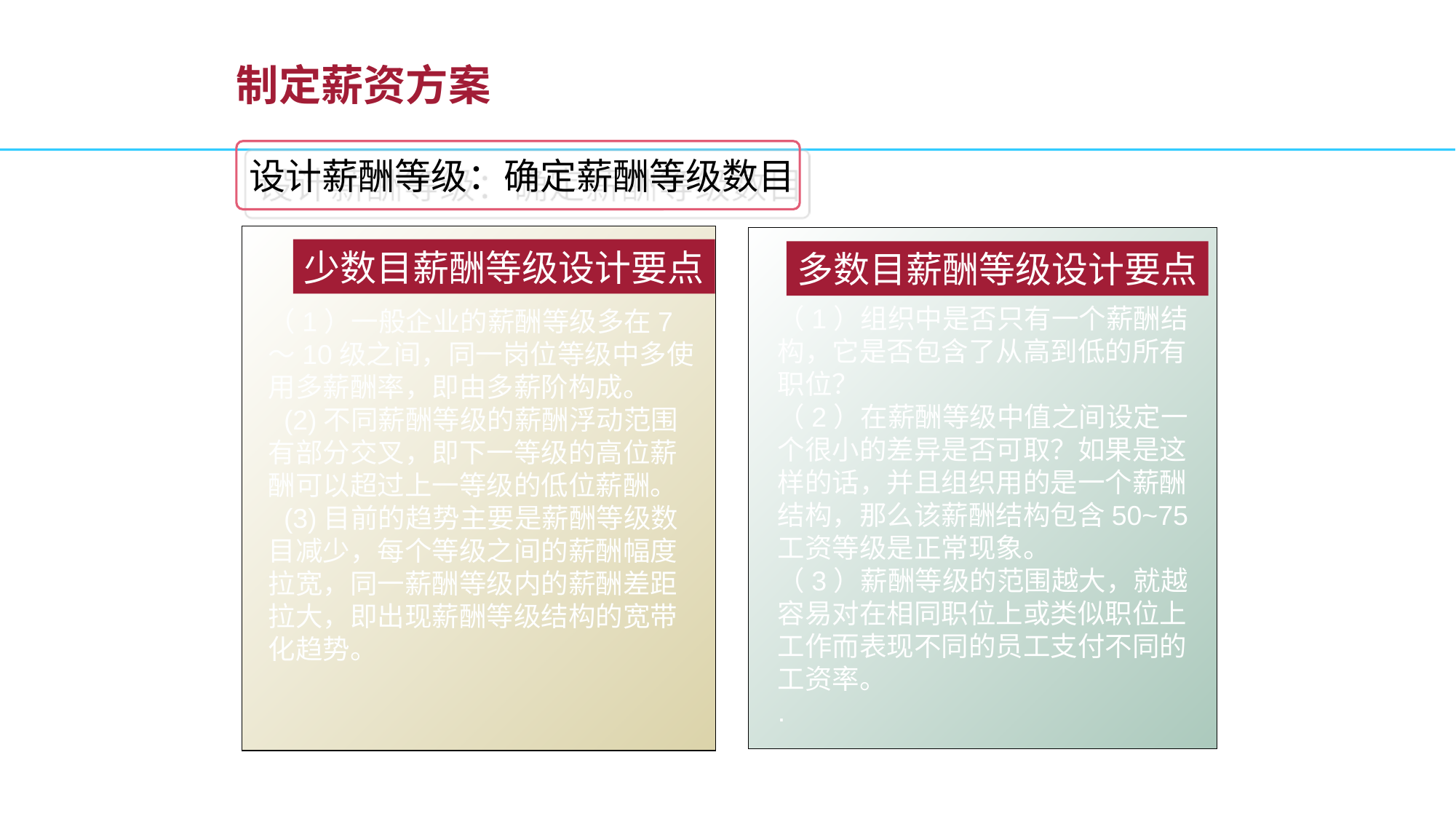

# 制定薪资方案
设计薪酬等级：确定薪酬等级数目

（1）一般企业的薪酬等级多在7～10级之间，同一岗位等级中多使用多薪酬率，即由多薪阶构成。
  (2)不同薪酬等级的薪酬浮动范围有部分交叉，即下一等级的高位薪酬可以超过上一等级的低位薪酬。
  (3)目前的趋势主要是薪酬等级数目减少，每个等级之间的薪酬幅度拉宽，同一薪酬等级内的薪酬差距拉大，即出现薪酬等级结构的宽带化趋势。

（1）组织中是否只有一个薪酬结构，它是否包含了从高到低的所有职位？
（2）在薪酬等级中值之间设定一个很小的差异是否可取？如果是这样的话，并且组织用的是一个薪酬结构，那么该薪酬结构包含50~75工资等级是正常现象。
（3）薪酬等级的范围越大，就越容易对在相同职位上或类似职位上工作而表现不同的员工支付不同的工资率。
.
少数目薪酬等级设计要点
多数目薪酬等级设计要点